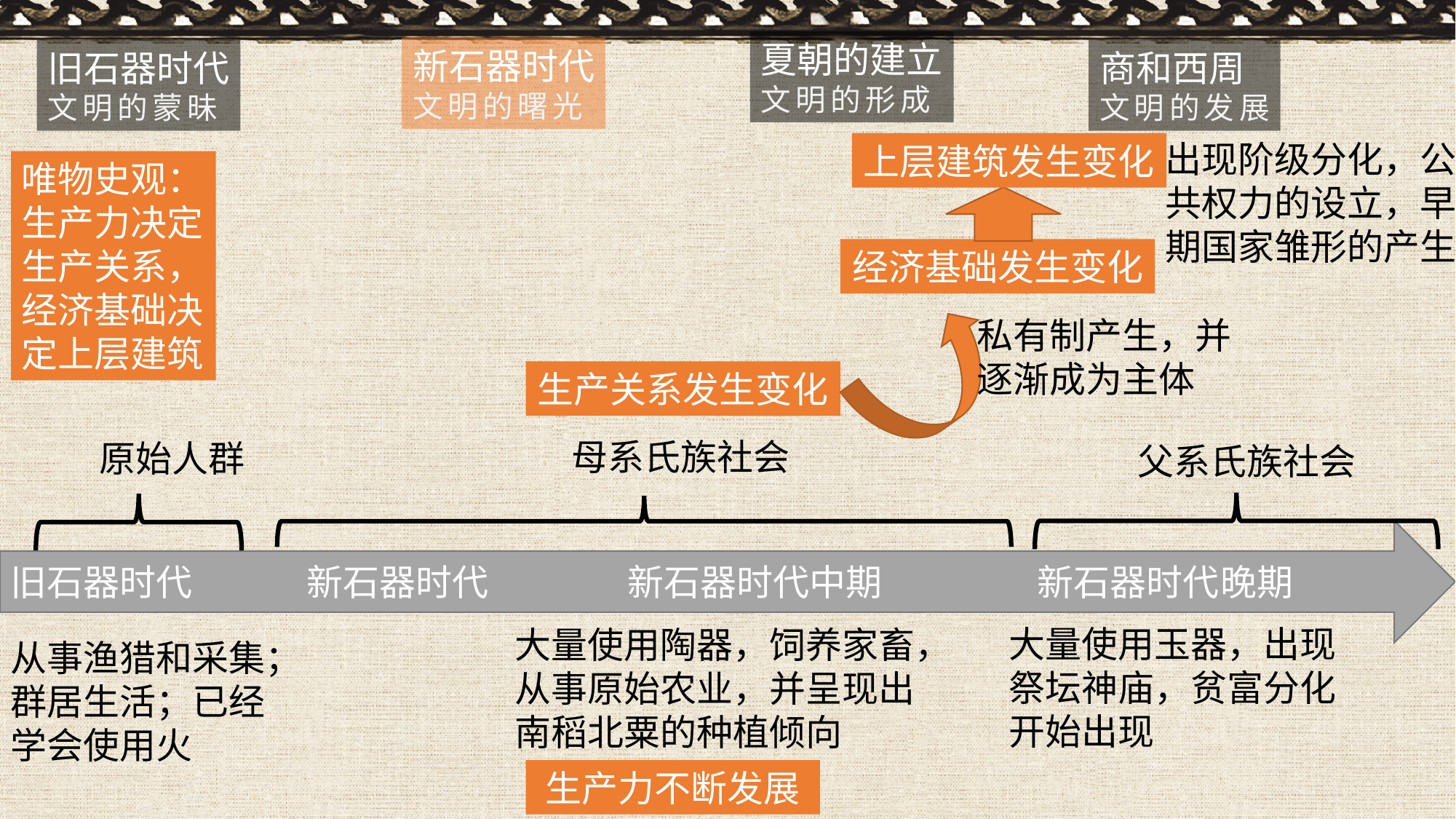

夏朝的建立
文明的形成
新石器时代
文明的曙光
旧石器时代
文明的蒙昧
商和西周
文明的发展
出现阶级分化，公共权力的设立，早期国家雏形的产生
上层建筑发生变化
唯物史观：生产力决定生产关系，经济基础决定上层建筑

经济基础发生变化
私有制产生，并逐渐成为主体

生产关系发生变化

母系氏族社会
原始人群
父系氏族社会

旧石器时代              新石器时代                 新石器时代中期                   新石器时代晚期
大量使用玉器，出现祭坛神庙，贫富分化开始出现
大量使用陶器，饲养家畜，从事原始农业，并呈现出南稻北粟的种植倾向
从事渔猎和采集；群居生活；已经学会使用火
生产力不断发展